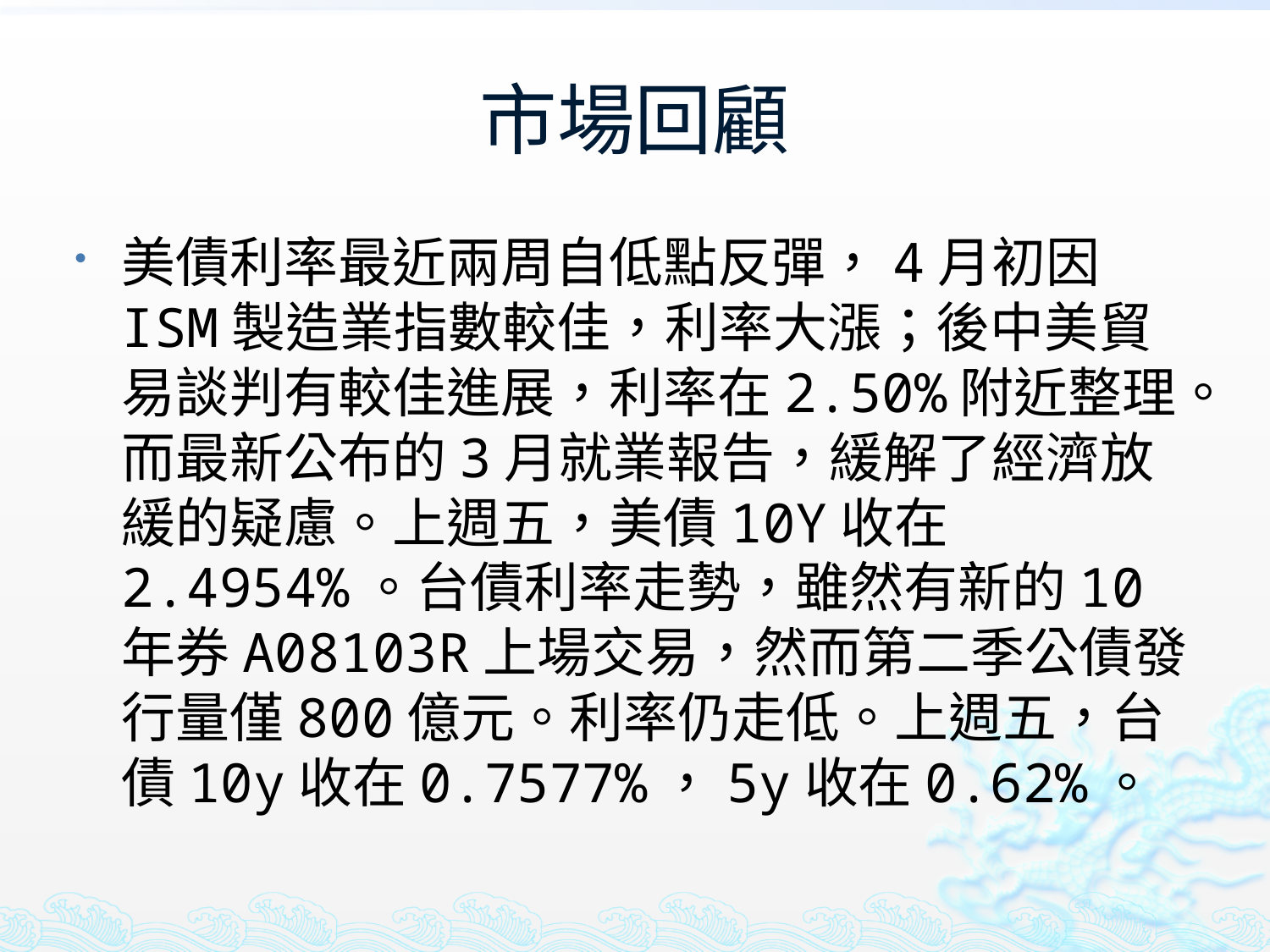

# 市場回顧
美債利率最近兩周自低點反彈，4月初因ISM製造業指數較佳，利率大漲；後中美貿易談判有較佳進展，利率在2.50%附近整理。而最新公布的3月就業報告，緩解了經濟放緩的疑慮。上週五，美債10Y收在2.4954%。台債利率走勢，雖然有新的10年券A08103R上場交易，然而第二季公債發行量僅800億元。利率仍走低。上週五，台債10y收在0.7577%，5y收在0.62%。